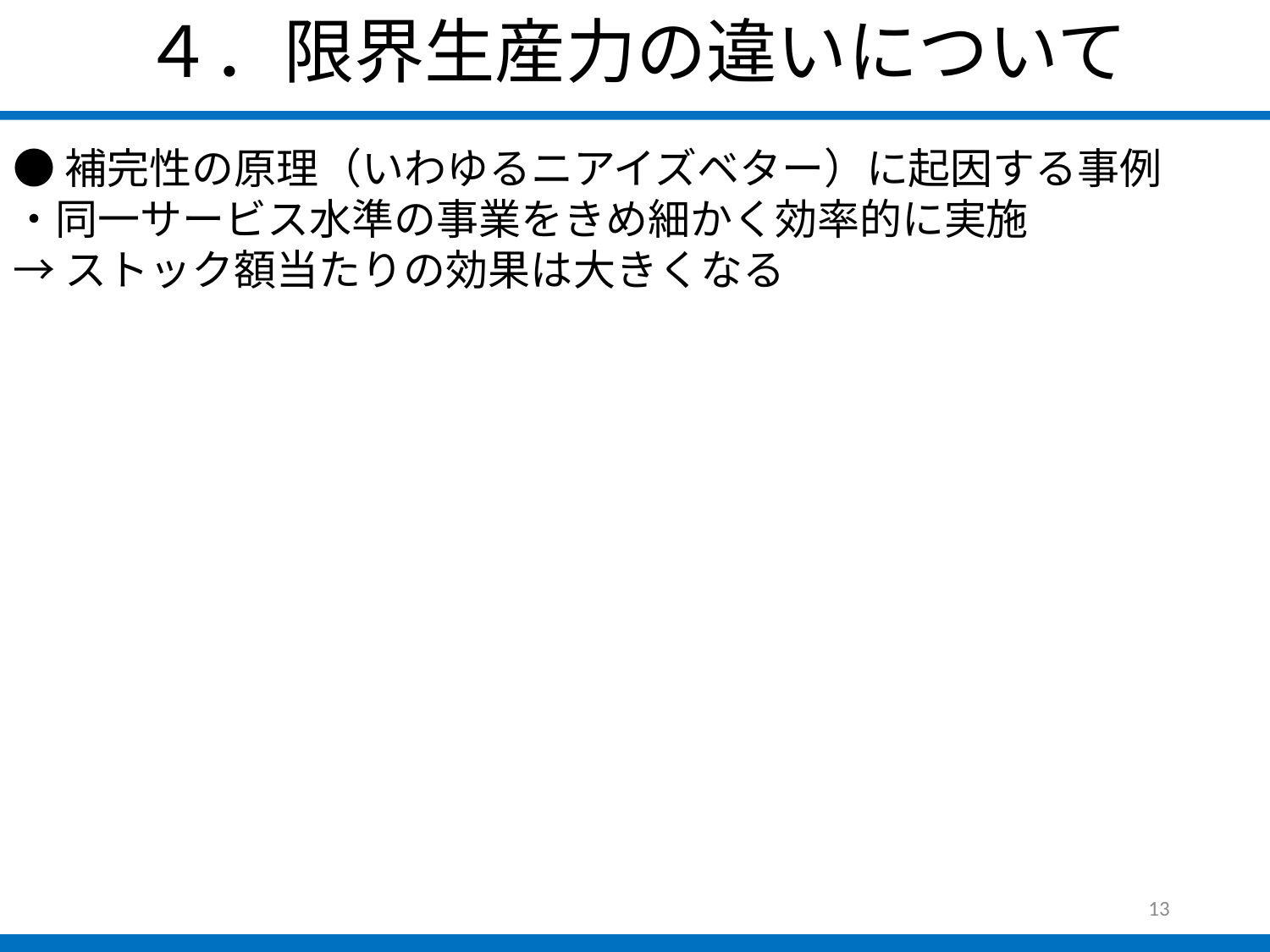

４．限界生産力の違いについて

●補完性の原理（いわゆるニアイズベター）に起因する事例
・同一サービス水準の事業をきめ細かく効率的に実施
→ストック額当たりの効果は大きくなる
13